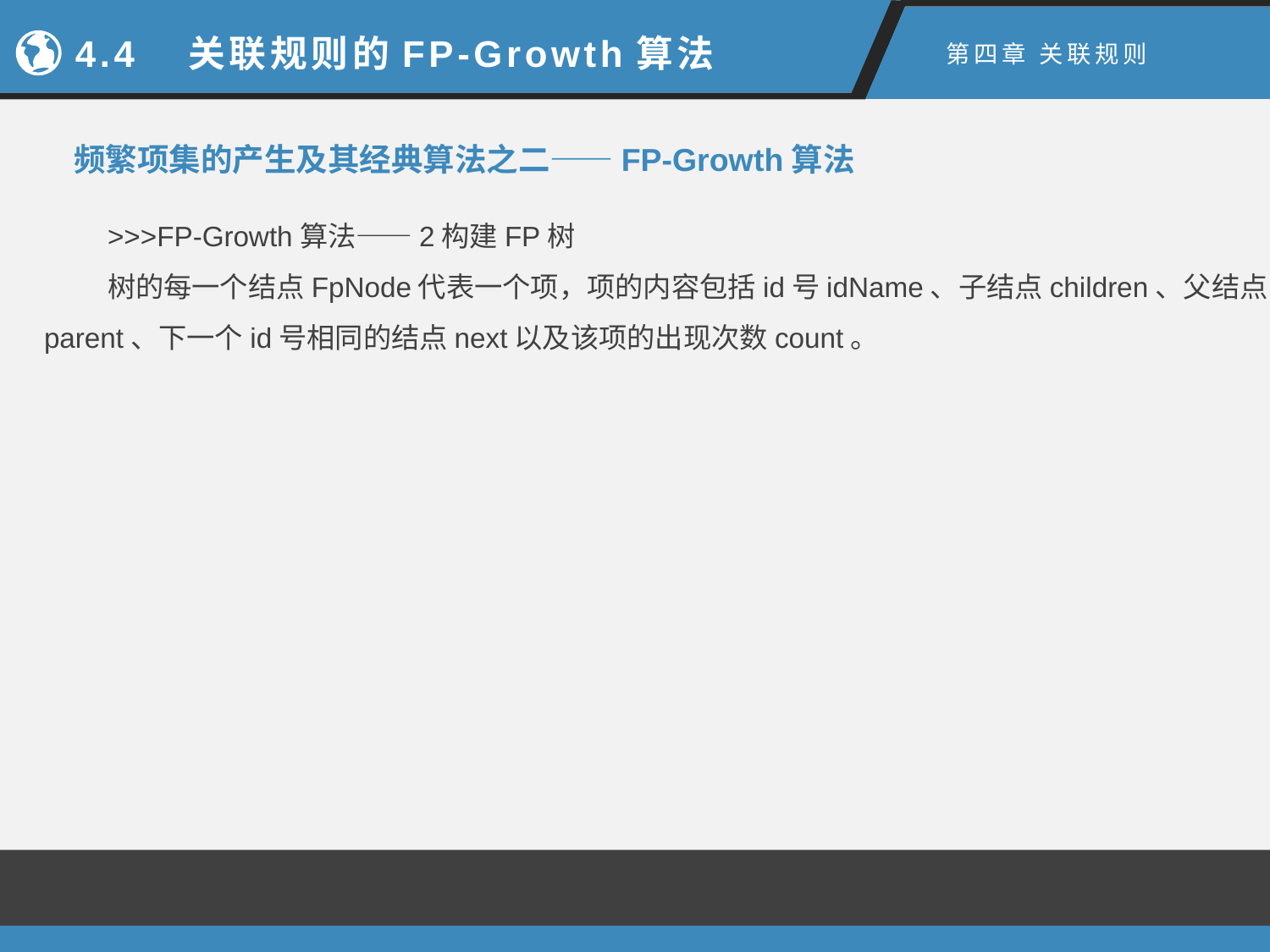

4.4　关联规则的FP-Growth算法

4.2　关联规则的挖掘过程

第四章 关联规则
频繁项集的产生及其经典算法之二——FP-Growth算法

>>>FP-Growth算法——2构建FP树
树的每一个结点FpNode代表一个项，项的内容包括id号idName、子结点children、父结点parent、下一个id号相同的结点next以及该项的出现次数count。